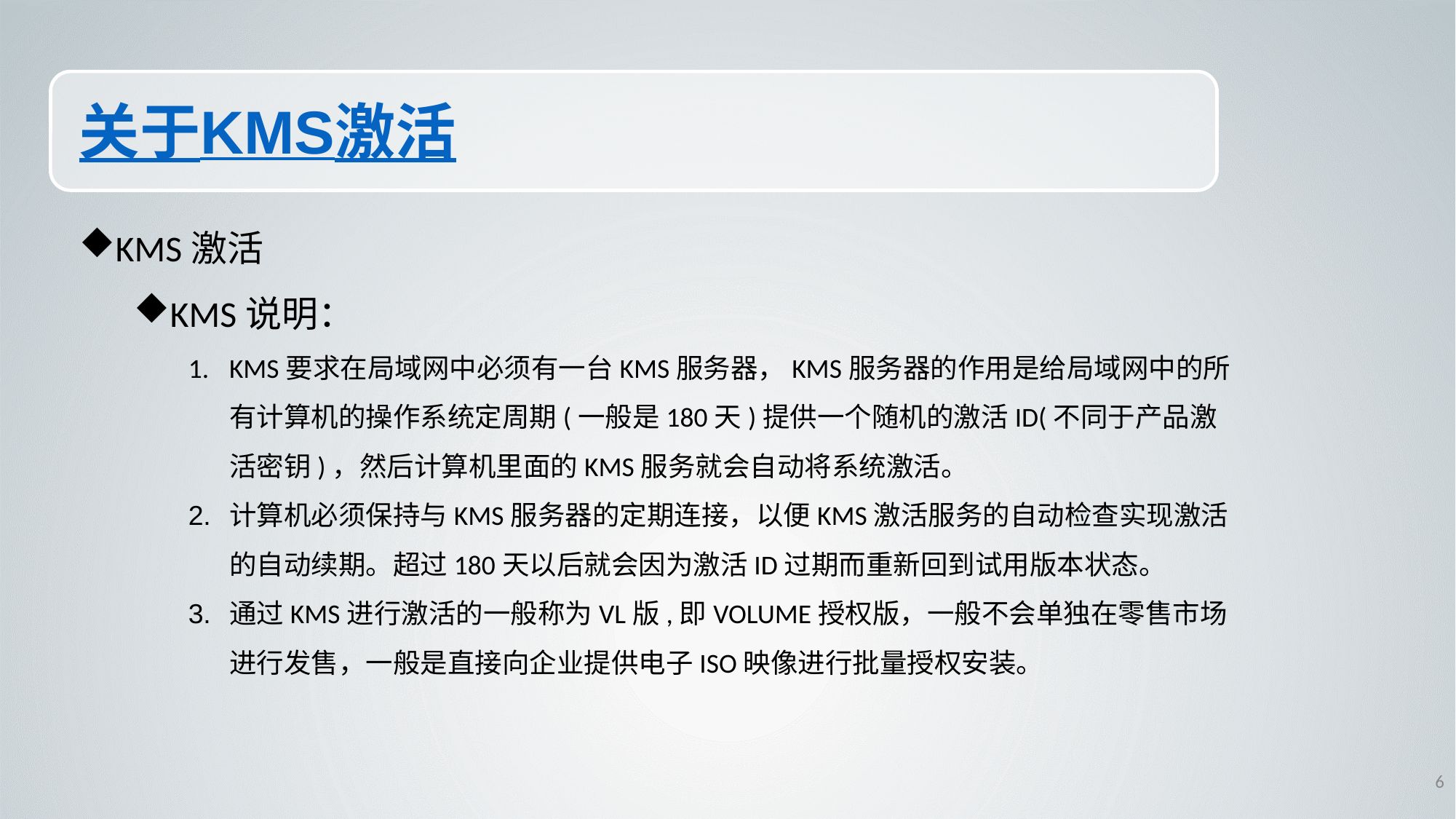

# 关于KMS激活
KMS激活
KMS说明：
KMS要求在局域网中必须有一台KMS服务器，KMS服务器的作用是给局域网中的所有计算机的操作系统定周期(一般是180天)提供一个随机的激活ID(不同于产品激活密钥)，然后计算机里面的KMS服务就会自动将系统激活。
计算机必须保持与KMS服务器的定期连接，以便KMS激活服务的自动检查实现激活的自动续期。超过180天以后就会因为激活ID过期而重新回到试用版本状态。
通过KMS进行激活的一般称为VL版,即VOLUME授权版，一般不会单独在零售市场进行发售，一般是直接向企业提供电子ISO映像进行批量授权安装。
6